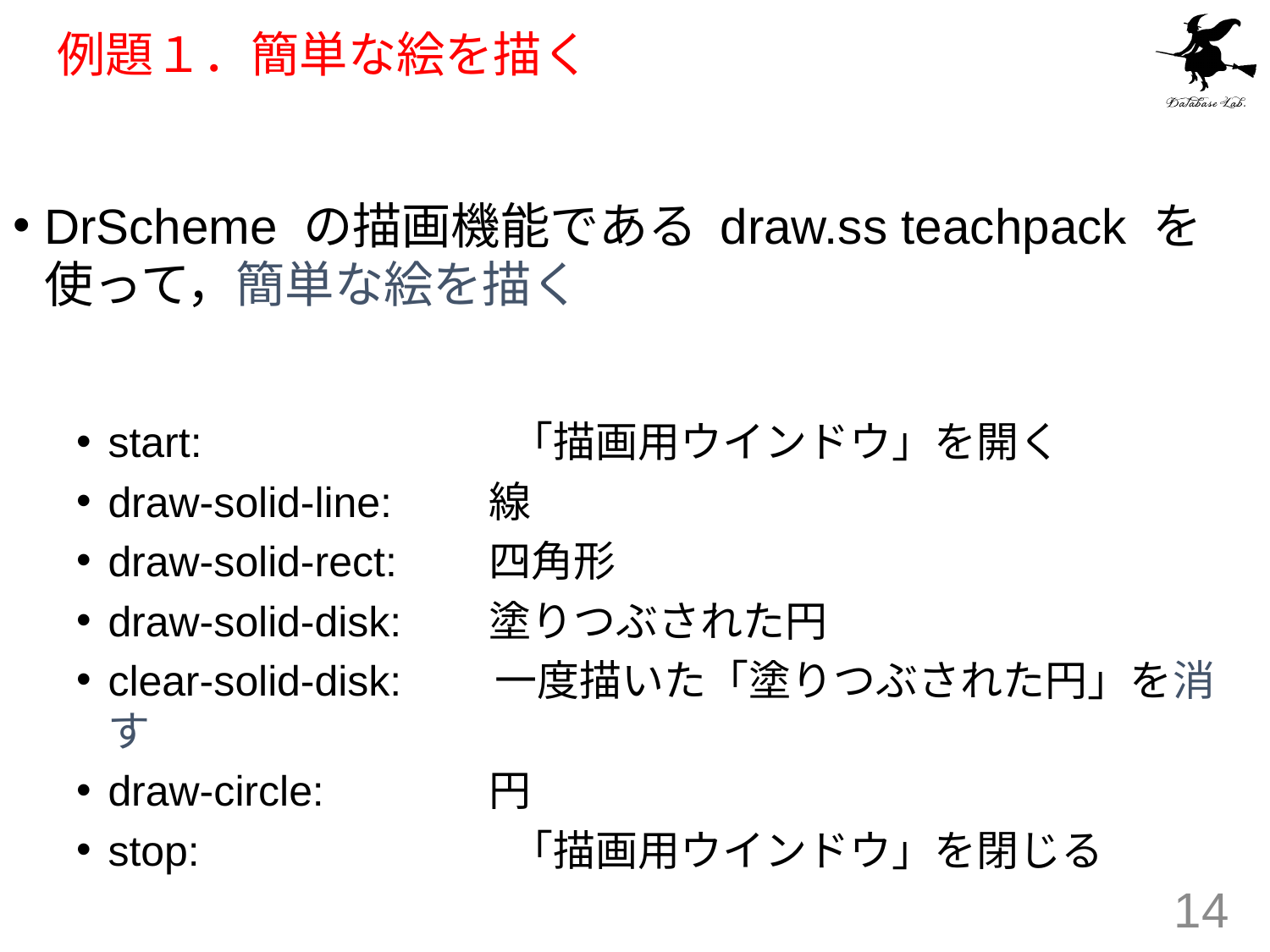

# 例題１．簡単な絵を描く
DrScheme の描画機能である draw.ss teachpack を使って，簡単な絵を描く

start: 			 「描画用ウインドウ」を開く
draw-solid-line:	線
draw-solid-rect: 	四角形
draw-solid-disk:	塗りつぶされた円
clear-solid-disk:       一度描いた「塗りつぶされた円」を消す
draw-circle:		円
stop: 			 「描画用ウインドウ」を閉じる
14